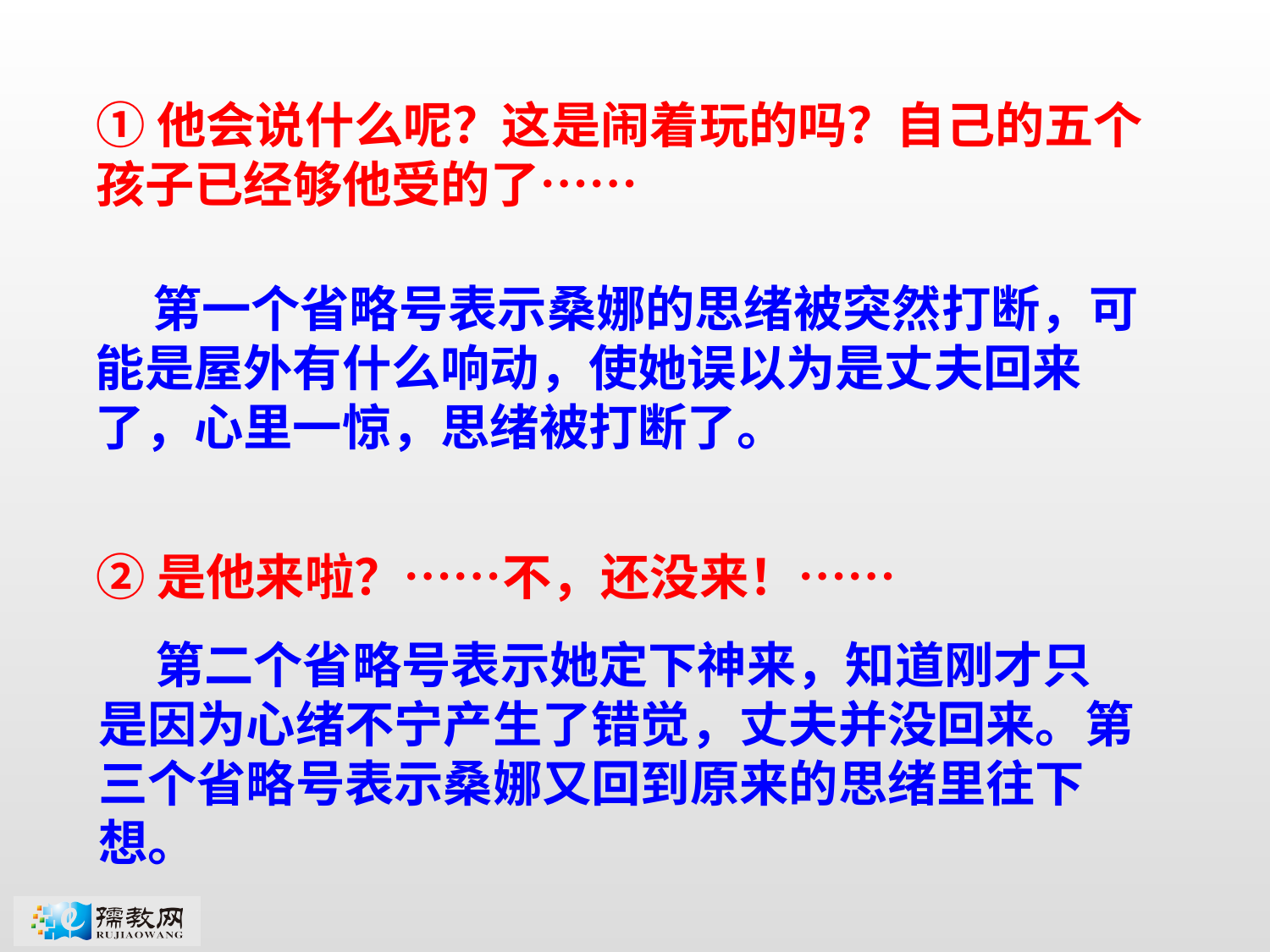

①他会说什么呢？这是闹着玩的吗？自己的五个孩子已经够他受的了……
    第一个省略号表示桑娜的思绪被突然打断，可能是屋外有什么响动，使她误以为是丈夫回来了，心里一惊，思绪被打断了。
②是他来啦？……不，还没来！……
    第二个省略号表示她定下神来，知道刚才只是因为心绪不宁产生了错觉，丈夫并没回来。第三个省略号表示桑娜又回到原来的思绪里往下想。